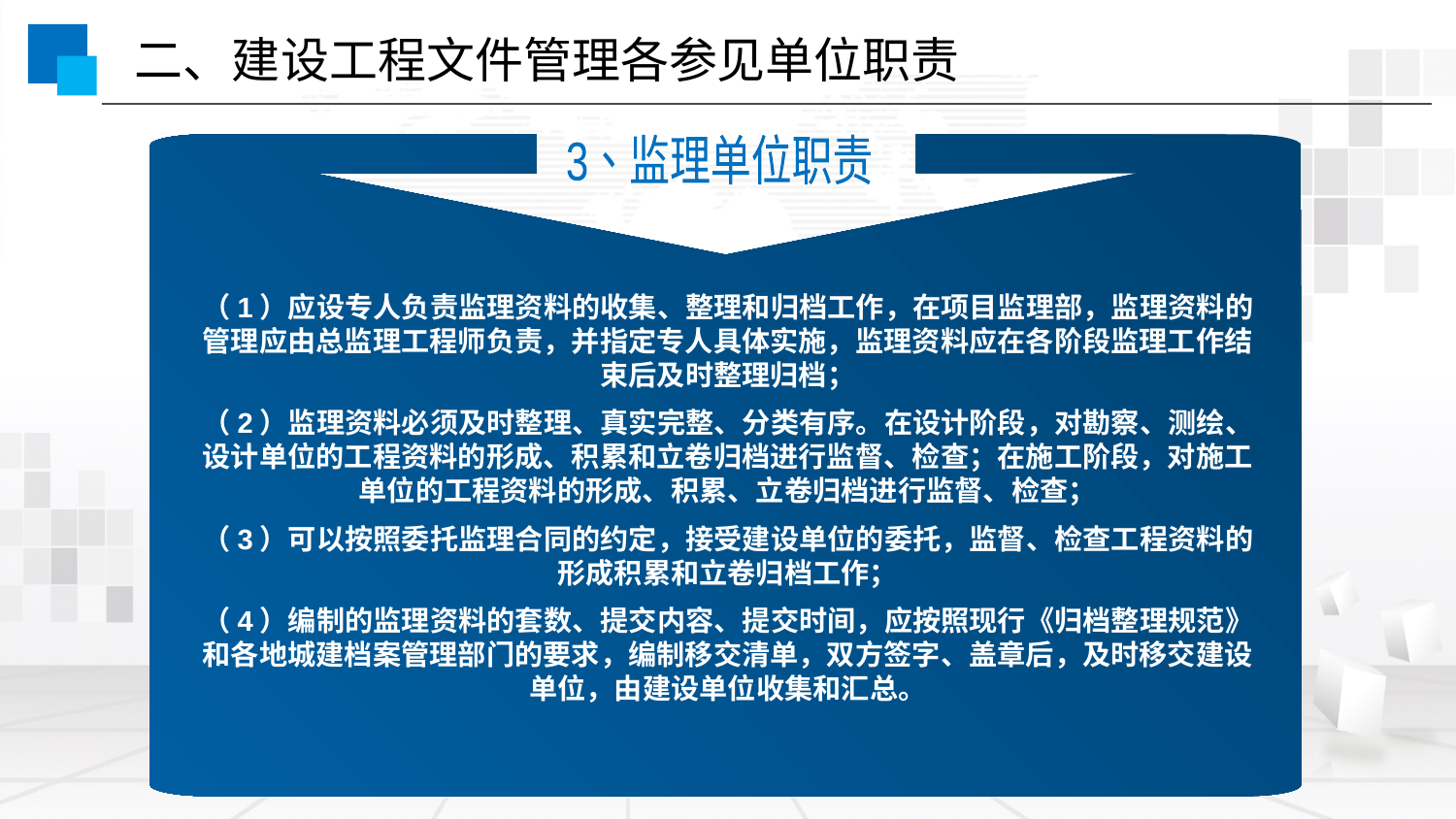

二、建设工程文件管理各参见单位职责
3、监理单位职责
（1）应设专人负责监理资料的收集、整理和归档工作，在项目监理部，监理资料的管理应由总监理工程师负责，并指定专人具体实施，监理资料应在各阶段监理工作结束后及时整理归档；
（2）监理资料必须及时整理、真实完整、分类有序。在设计阶段，对勘察、测绘、设计单位的工程资料的形成、积累和立卷归档进行监督、检查；在施工阶段，对施工单位的工程资料的形成、积累、立卷归档进行监督、检查；
（3）可以按照委托监理合同的约定，接受建设单位的委托，监督、检查工程资料的形成积累和立卷归档工作；
（4）编制的监理资料的套数、提交内容、提交时间，应按照现行《归档整理规范》和各地城建档案管理部门的要求，编制移交清单，双方签字、盖章后，及时移交建设单位，由建设单位收集和汇总。